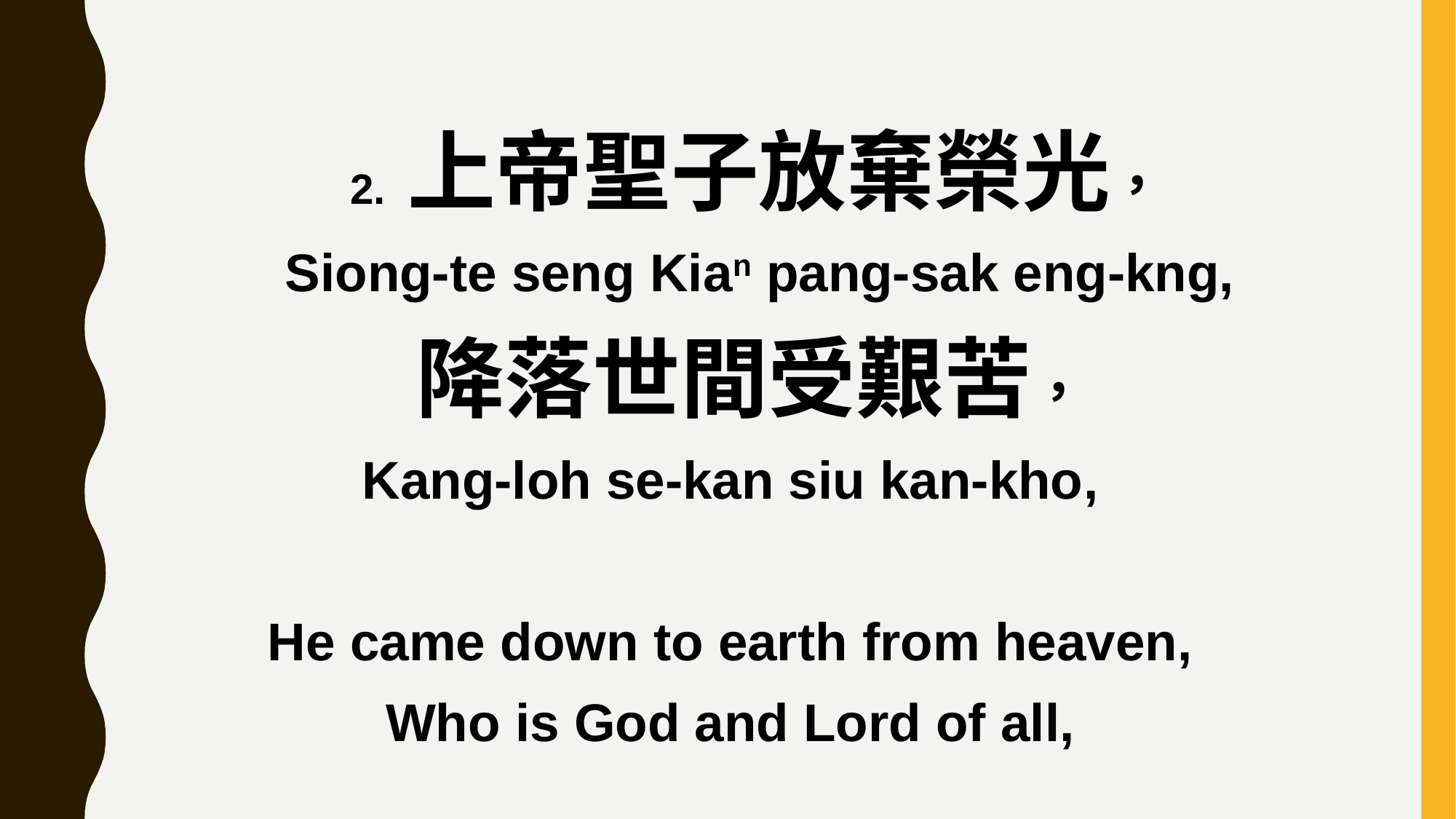

2. 上帝聖子放棄榮光，
    Siong-te seng Kian pang-sak eng-kng,
 降落世間受艱苦，
Kang-loh se-kan siu kan-kho,

He came down to earth from heaven,
Who is God and Lord of all,